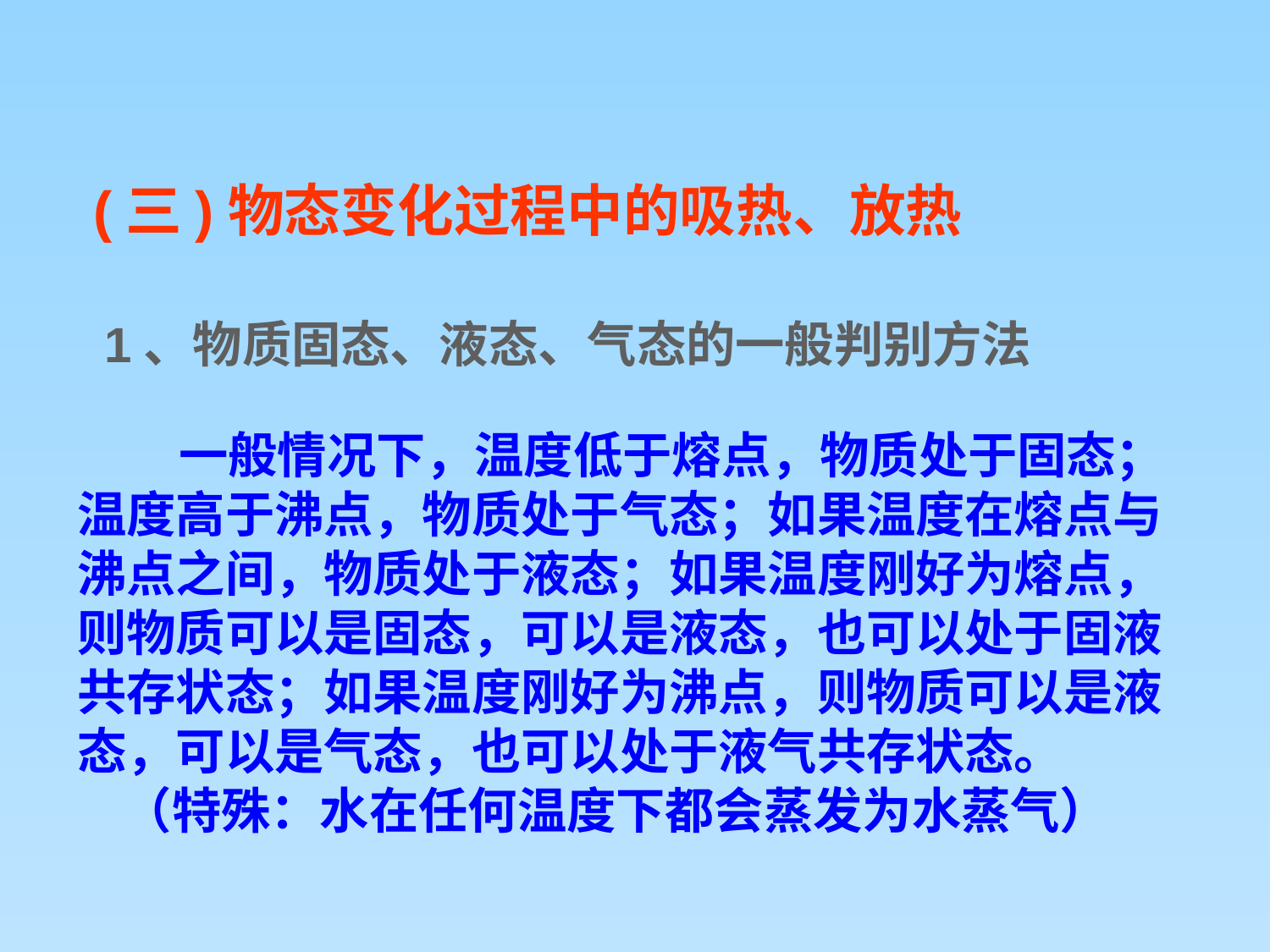

(三)物态变化过程中的吸热、放热
1、物质固态、液态、气态的一般判别方法
        一般情况下，温度低于熔点，物质处于固态；温度高于沸点，物质处于气态；如果温度在熔点与沸点之间，物质处于液态；如果温度刚好为熔点，则物质可以是固态，可以是液态，也可以处于固液共存状态；如果温度刚好为沸点，则物质可以是液态，可以是气态，也可以处于液气共存状态。
   （特殊：水在任何温度下都会蒸发为水蒸气）